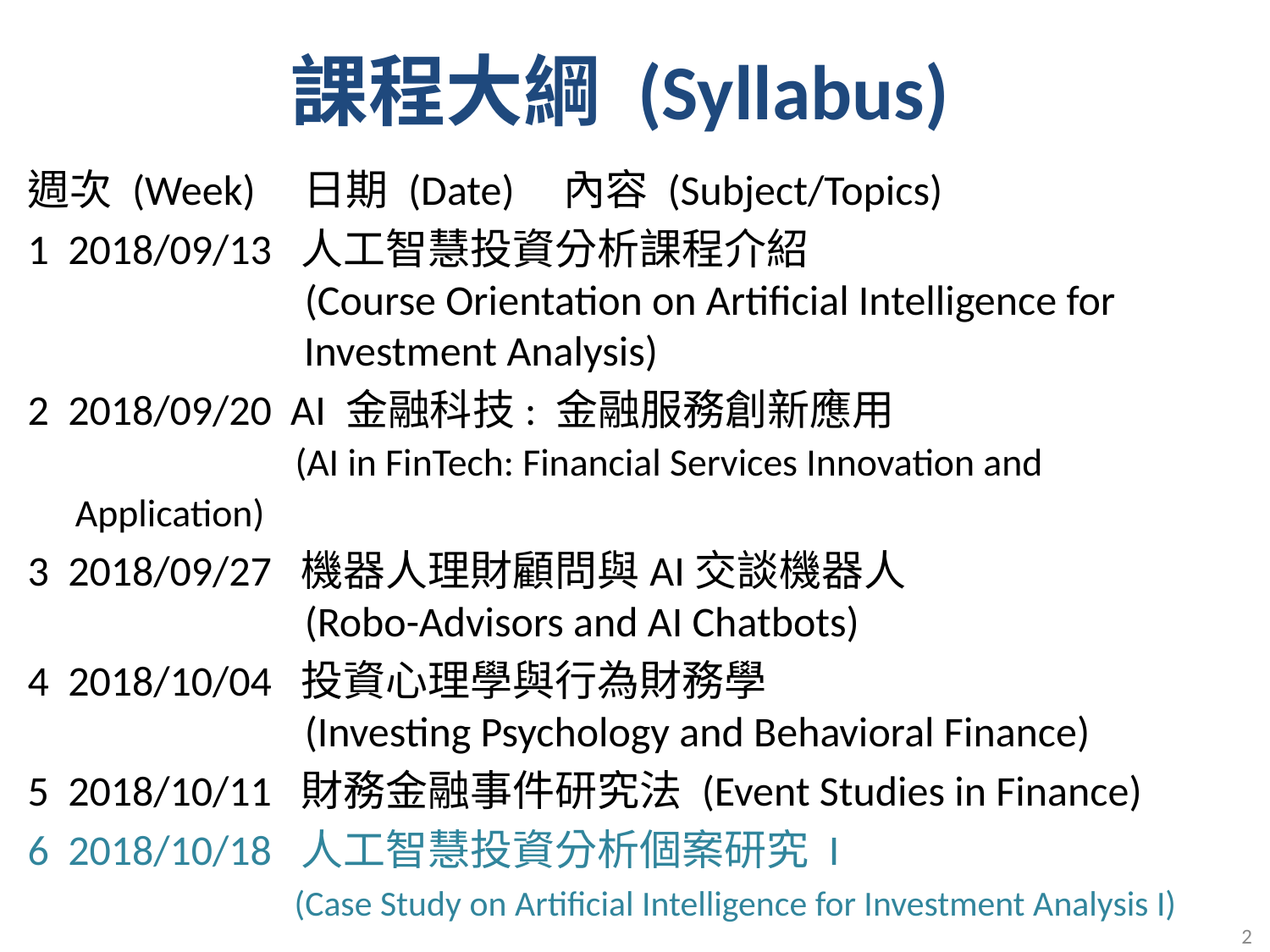

課程大綱 (Syllabus)
週次 (Week)    日期 (Date)    內容 (Subject/Topics)
1  2018/09/13  人工智慧投資分析課程介紹
                       (Course Orientation on Artificial Intelligence for
                        Investment Analysis)
2  2018/09/20  AI 金融科技: 金融服務創新應用
                      (AI in FinTech: Financial Services Innovation and Application)
3  2018/09/27  機器人理財顧問與AI交談機器人
                       (Robo-Advisors and AI Chatbots)
4  2018/10/04  投資心理學與行為財務學
                       (Investing Psychology and Behavioral Finance)
5  2018/10/11  財務金融事件研究法 (Event Studies in Finance)
6  2018/10/18  人工智慧投資分析個案研究 I
                       (Case Study on Artificial Intelligence for Investment Analysis I)
2